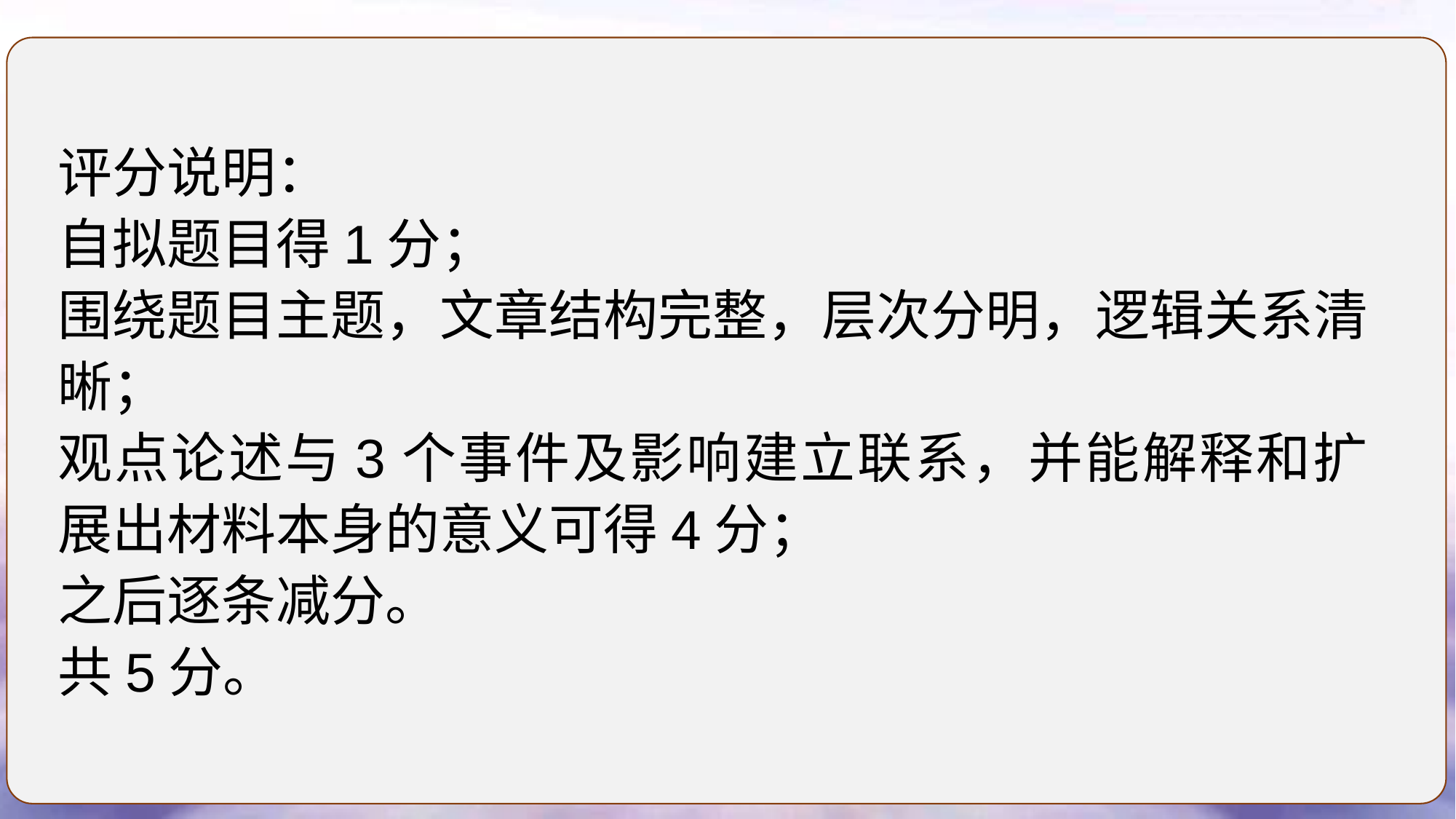

评分说明：
自拟题目得1分；
围绕题目主题，文章结构完整，层次分明，逻辑关系清晰；
观点论述与3个事件及影响建立联系，并能解释和扩展出材料本身的意义可得4分；
之后逐条减分。
共5分。